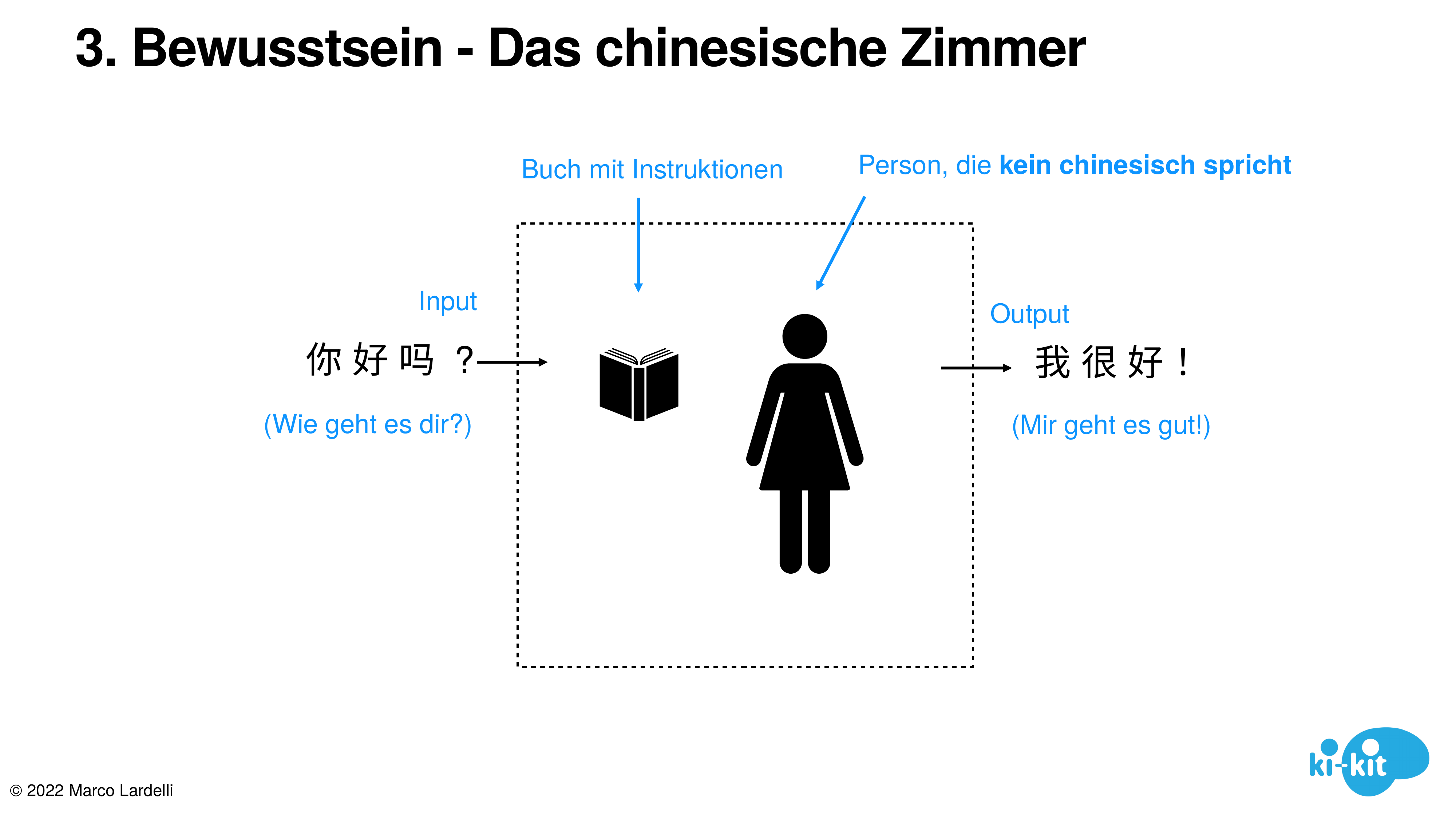

# 3. Bewusstsein - Das chinesische Zimmer
Person, die kein chinesisch spricht
Buch mit Instruktionen

Input
Output

你 好 吗 ?
我 很 好 ！

(Wie geht es dir?)
(Mir geht es gut!)
29